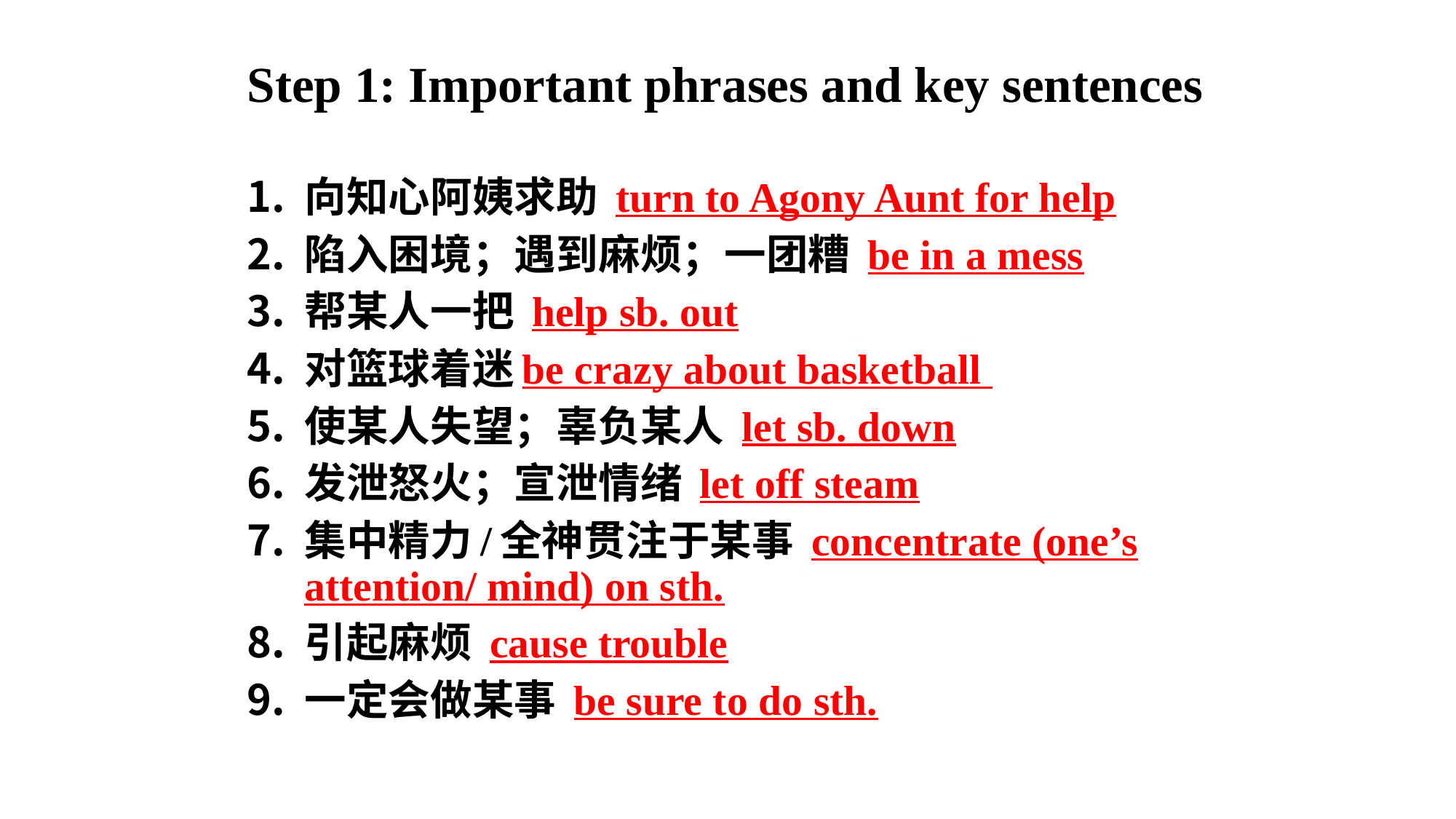

# Step 1: Important phrases and key sentences
向知心阿姨求助 turn to Agony Aunt for help
陷入困境；遇到麻烦；一团糟 be in a mess
帮某人一把 help sb. out
对篮球着迷be crazy about basketball
使某人失望；辜负某人 let sb. down
发泄怒火；宣泄情绪 let off steam
集中精力/全神贯注于某事 concentrate (one’s attention/ mind) on sth.
引起麻烦 cause trouble
一定会做某事 be sure to do sth.